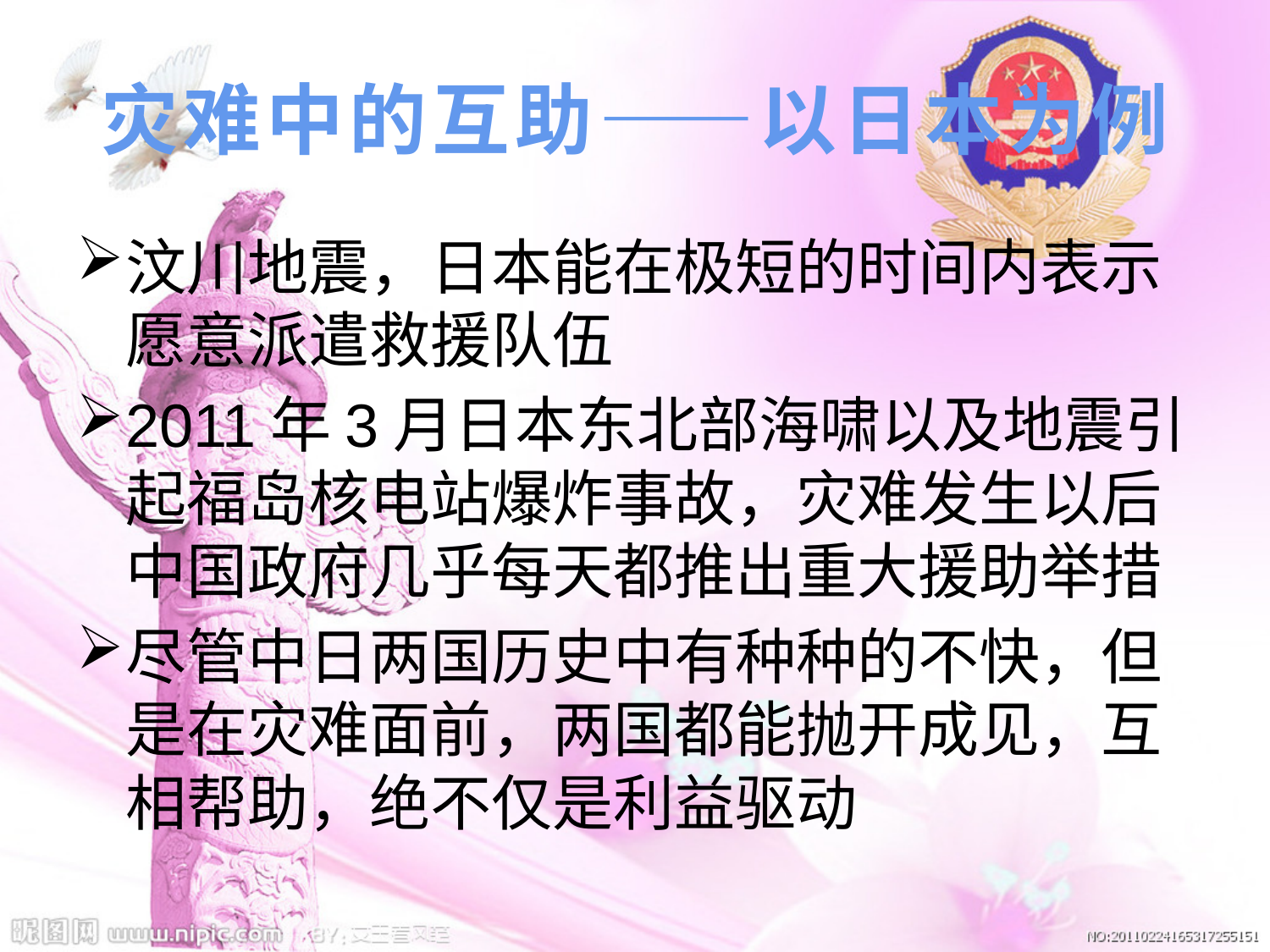

# 灾难中的互助——以日本为例
汶川地震，日本能在极短的时间内表示愿意派遣救援队伍
2011年3月日本东北部海啸以及地震引起福岛核电站爆炸事故，灾难发生以后中国政府几乎每天都推出重大援助举措
尽管中日两国历史中有种种的不快，但是在灾难面前，两国都能抛开成见，互相帮助，绝不仅是利益驱动